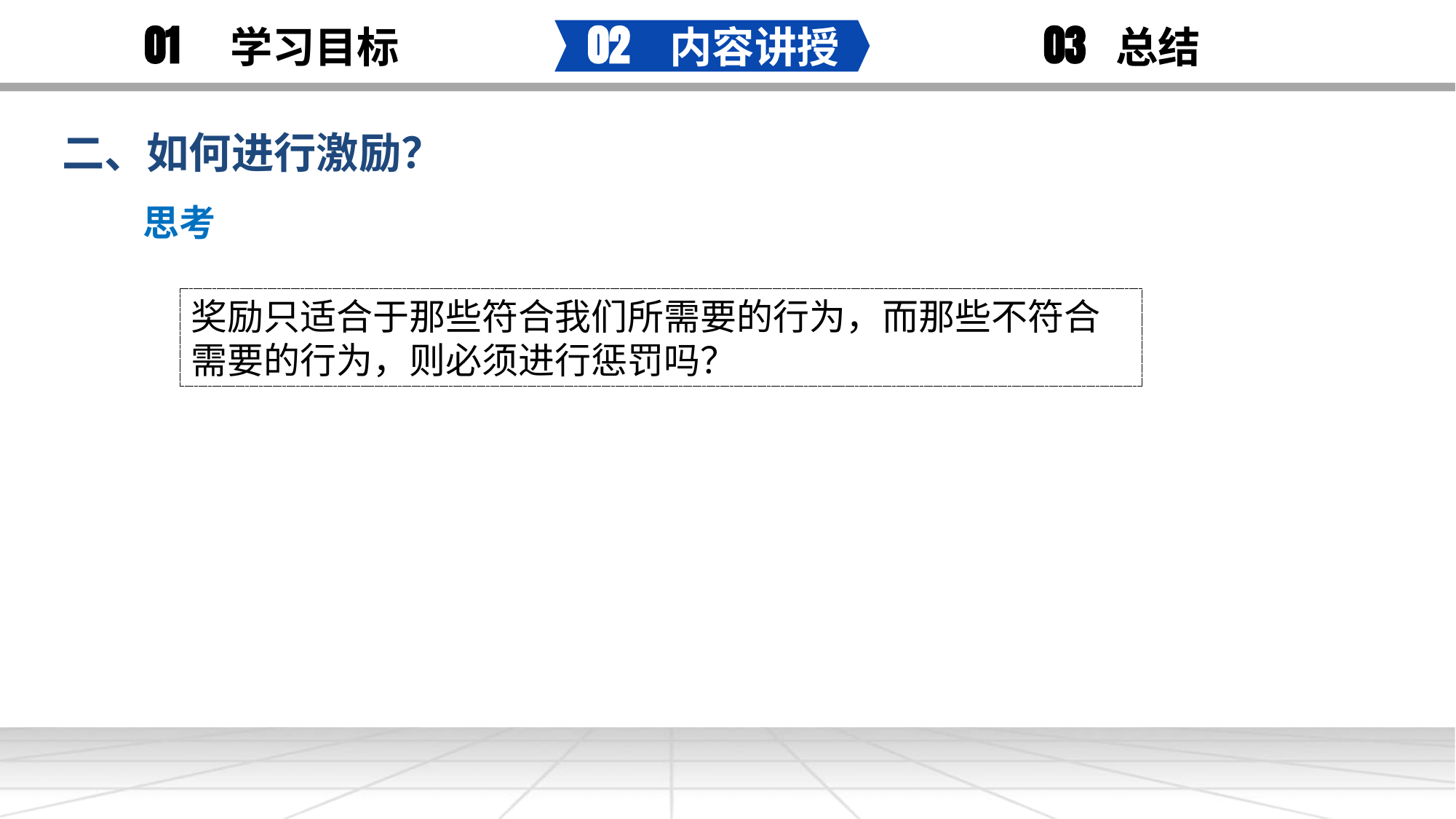

02   内容讲授
03  总结
01    学习目标

二、如何进行激励？
思考
奖励只适合于那些符合我们所需要的行为，而那些不符合需要的行为，则必须进行惩罚吗？